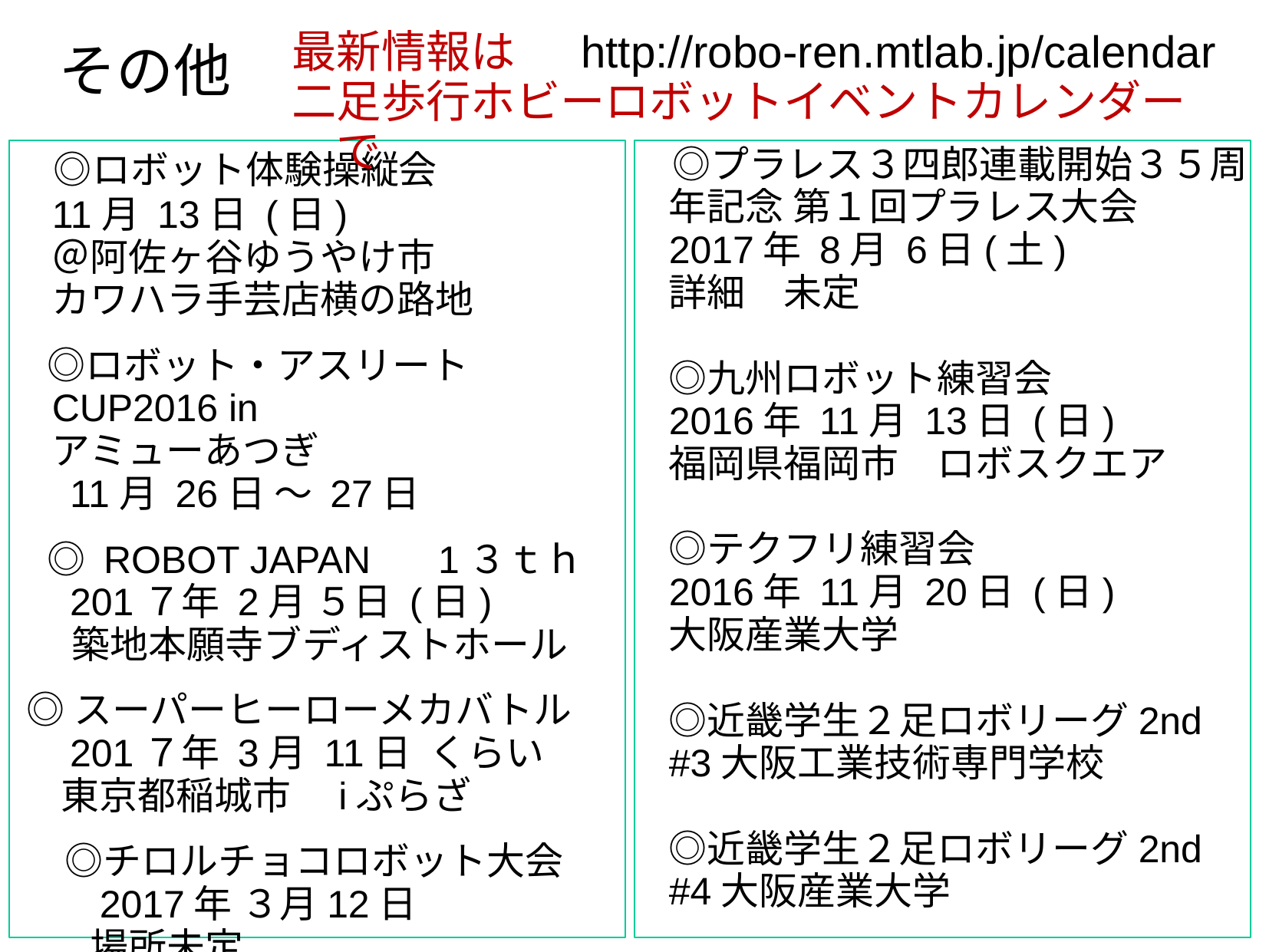

# その他
最新情報は　 http://robo-ren.mtlab.jp/calendar
二足歩行ホビーロボットイベントカレンダー　で
　◎ロボット体験操縦会
11月 13日 (日)
＠阿佐ヶ谷ゆうやけ市
カワハラ手芸店横の路地
　◎ロボット・アスリートCUP2016 in
アミューあつぎ
 11月 26日 ～ 27日
　◎ ROBOT JAPAN 　1３ｔｈ
 201７年 2月 ５日 (日)
 築地本願寺ブディストホール
  ◎スーパーヒーローメカバトル
 201７年 3月 11日  くらい
 東京都稲城市　iぷらざ
 　◎チロルチョコロボット大会
　2017年 ３月12日　
　場所未定

　◎プラレス３四郎連載開始３５周年記念 第１回プラレス大会
2017年 8月 6日(土)
詳細　未定
◎九州ロボット練習会
2016年 11月 13日 (日)
福岡県福岡市　ロボスクエア
◎テクフリ練習会
2016年 11月 20日 (日)
大阪産業大学
◎近畿学生２足ロボリーグ2nd　#3大阪工業技術専門学校
◎近畿学生２足ロボリーグ2nd　#4大阪産業大学